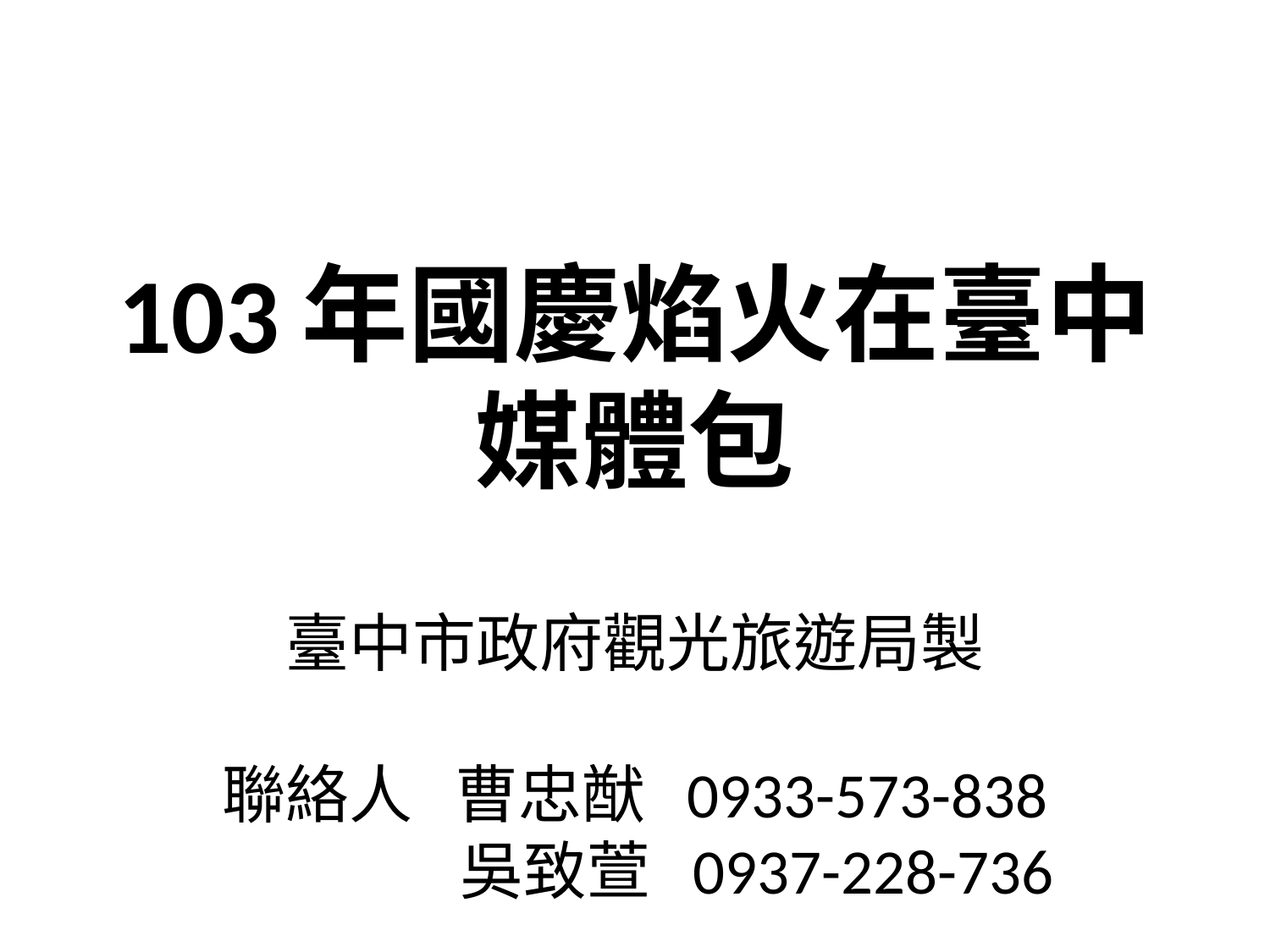

# 103年國慶焰火在臺中 媒體包 臺中市政府觀光旅遊局製 聯絡人   曹忠猷  0933-573-838 吳致萱  0937-228-736